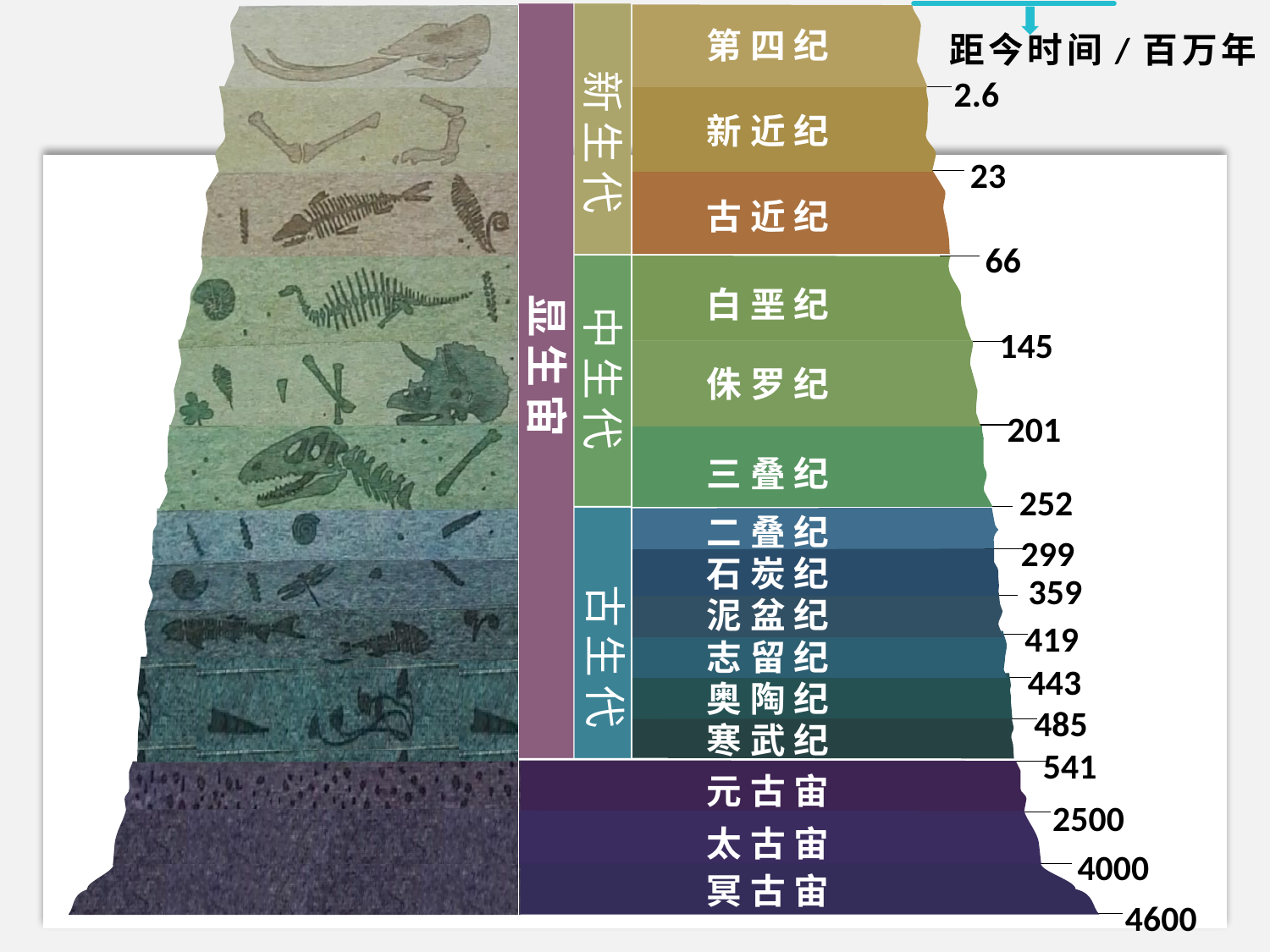

距今时间/百万年

第四纪
新近纪
古近纪
白垩纪
侏罗纪
三叠纪
二叠纪
石炭纪
泥盆纪
志留纪
奥陶纪
寒武纪
元古宙
太古宙
冥古宙
新生代
2.6

23

66

显生宙
中生代
145

201

252

299

359
古生代

419

443

485

541

2500

4000

4600